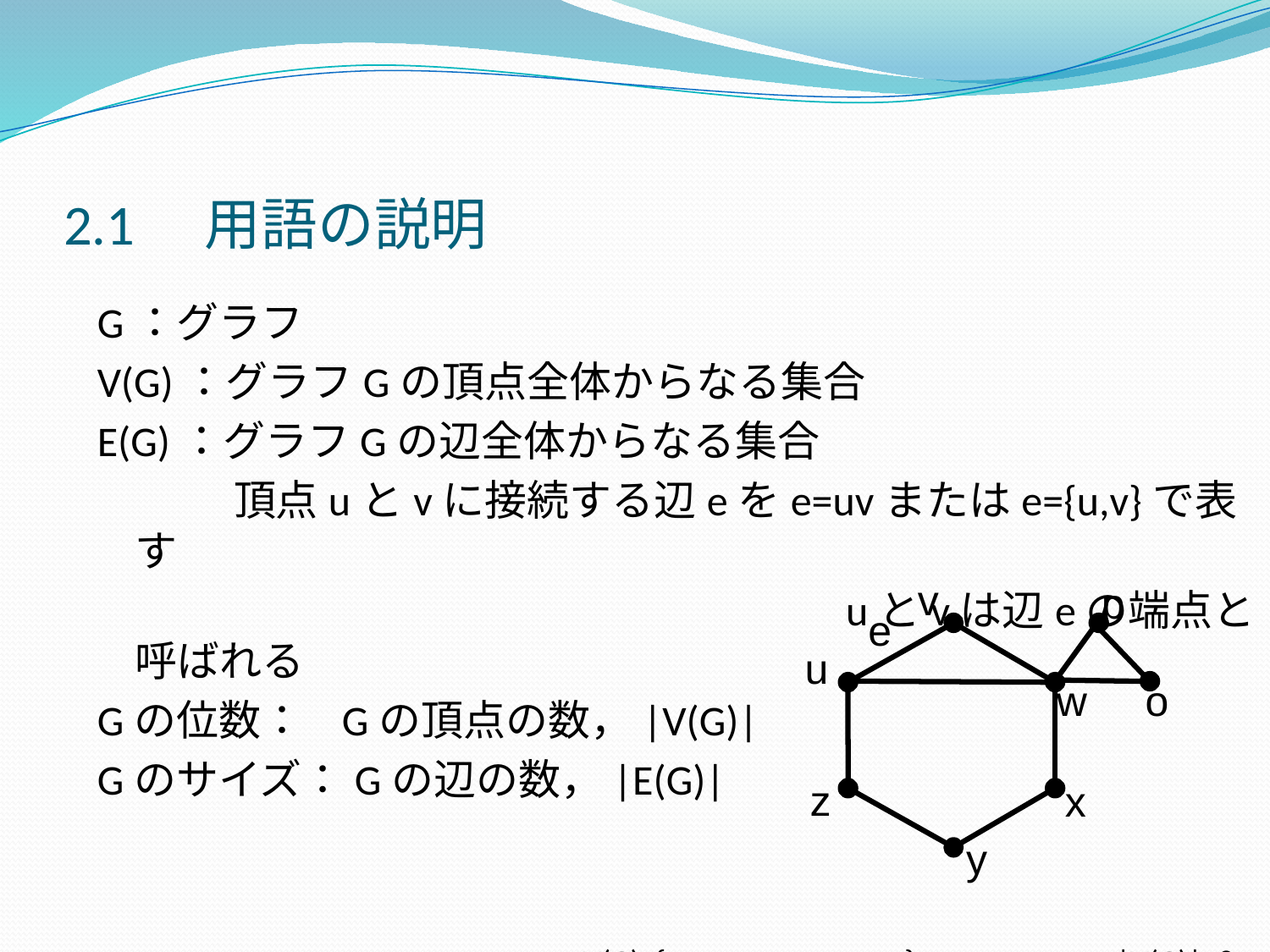

# 2.1　用語の説明

G：グラフ
V(G)：グラフGの頂点全体からなる集合
E(G)：グラフGの辺全体からなる集合
　　　 頂点uとvに接続する辺eをe=uvまたはe={u,v}で表す
　　　　　　　　　　　　　　　　　  uとvは辺eの端点と呼ばれる
Gの位数：   Gの頂点の数，|V(G)|
Gのサイズ：Gの辺の数，|E(G)|

                                                   V(G)={ u, v, w, x, y, z, o, p },                           |V(G)|=8
                                                                   E(G)={uv, uz, vw, yz, xy, xw, ow, op, pw},    |E(G)|=10
v
p
e

u
w
o
z
x
y